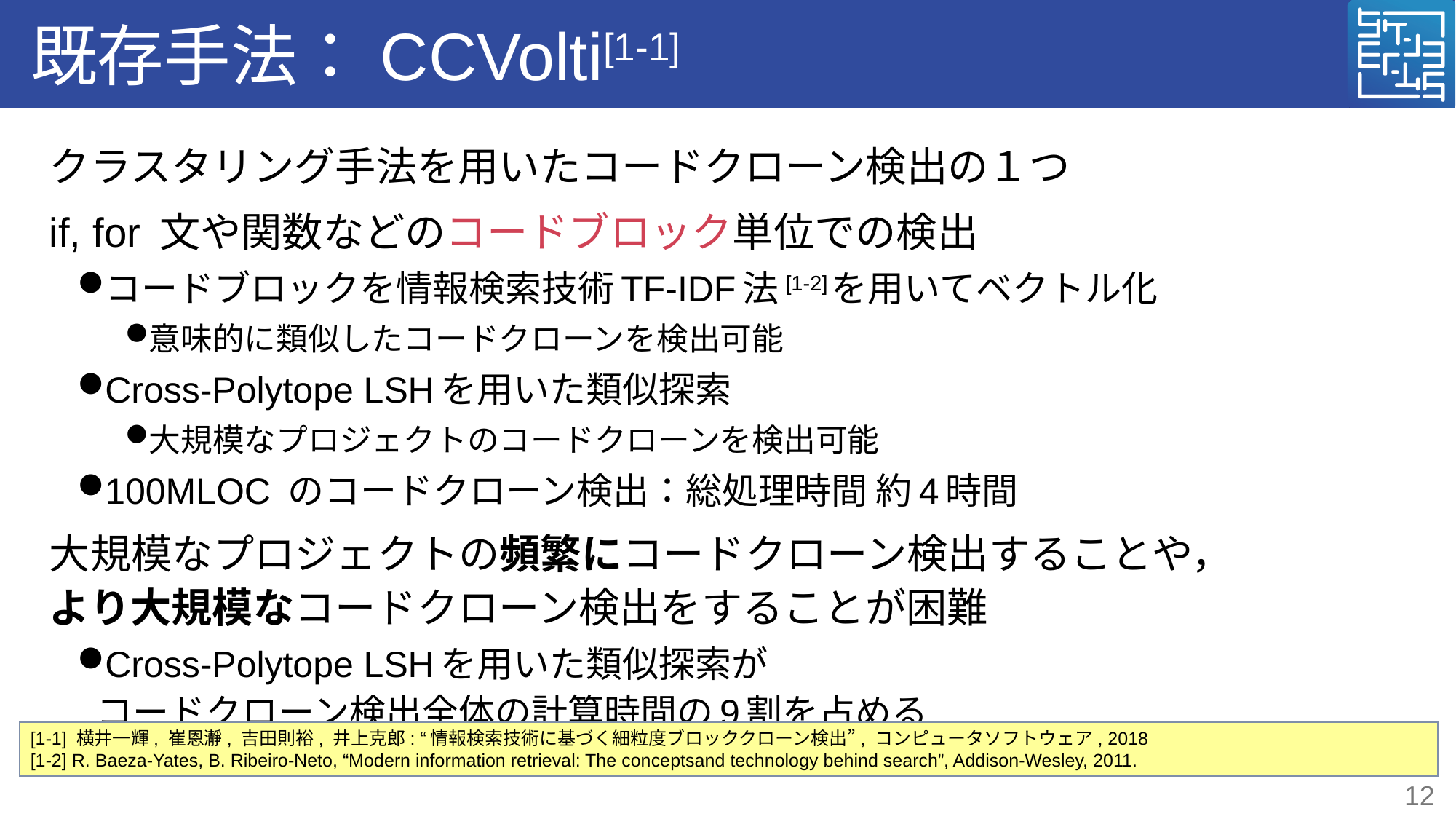

# 既存手法：CCVolti[1-1]
クラスタリング手法を用いたコードクローン検出の１つ
if, for 文や関数などのコードブロック単位での検出
コードブロックを情報検索技術TF-IDF法[1-2]を用いてベクトル化
意味的に類似したコードクローンを検出可能
Cross-Polytope LSHを用いた類似探索
大規模なプロジェクトのコードクローンを検出可能
100MLOC のコードクローン検出：総処理時間 約4時間
大規模なプロジェクトの頻繁にコードクローン検出することや，
より大規模なコードクローン検出をすることが困難
Cross-Polytope LSHを用いた類似探索が
コードクローン検出全体の計算時間の9割を占める
[1-1] 横井一輝, 崔恩瀞, 吉田則裕, 井上克郎: “情報検索技術に基づく細粒度ブロッククローン検出”, コンピュータソフトウェア, 2018
[1-2] R. Baeza-Yates, B. Ribeiro-Neto, “Modern information retrieval: The conceptsand technology behind search”, Addison-Wesley, 2011.
12